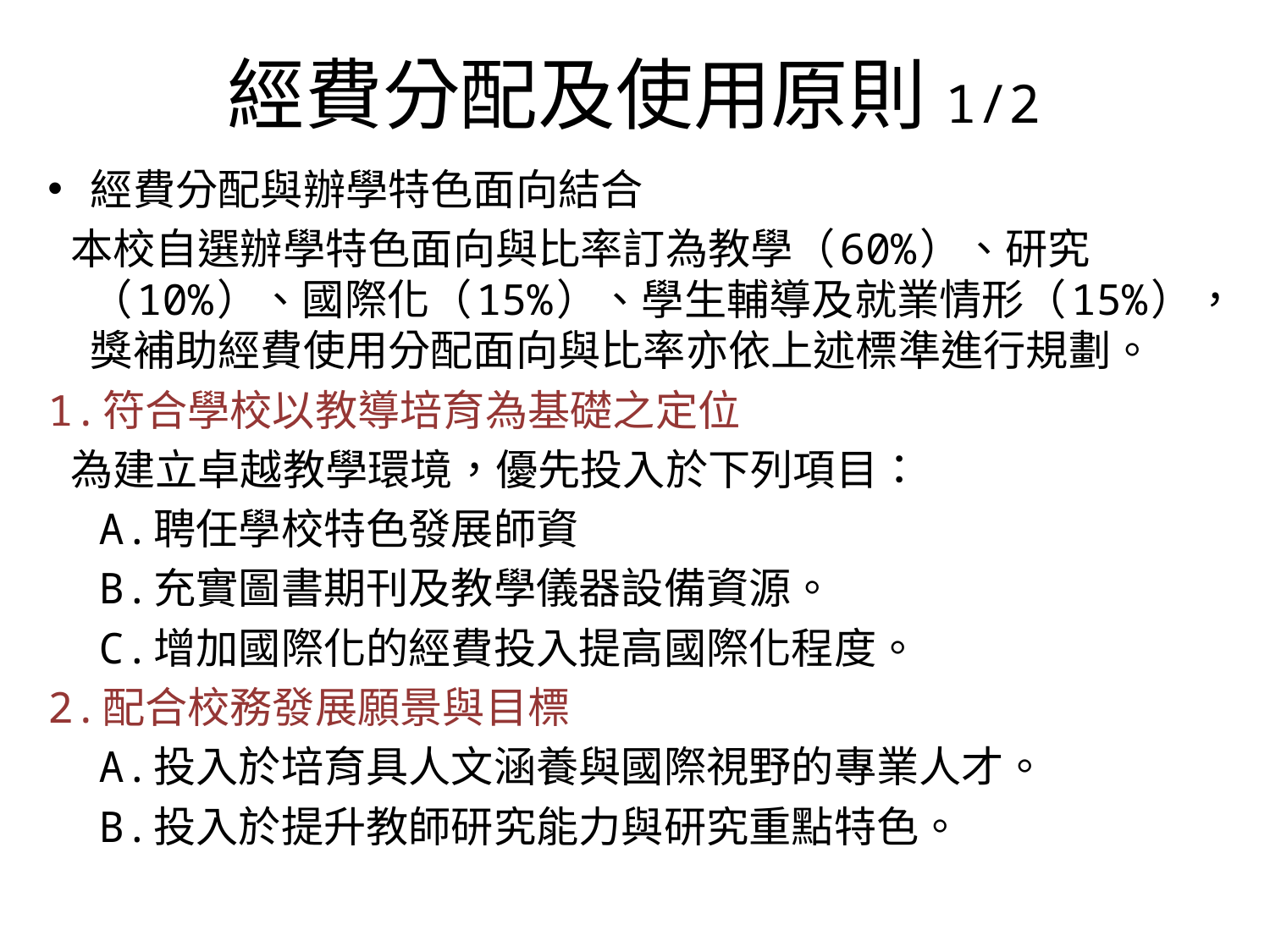

# 經費分配及使用原則1/2
經費分配與辦學特色面向結合
  本校自選辦學特色面向與比率訂為教學（60%）、研究（10%）、國際化（15%）、學生輔導及就業情形（15%），獎補助經費使用分配面向與比率亦依上述標準進行規劃。
1.符合學校以教導培育為基礎之定位
  為建立卓越教學環境，優先投入於下列項目：
  A.聘任學校特色發展師資
  B.充實圖書期刊及教學儀器設備資源。
  C.增加國際化的經費投入提高國際化程度。
2.配合校務發展願景與目標
  A.投入於培育具人文涵養與國際視野的專業人才。
  B.投入於提升教師研究能力與研究重點特色。